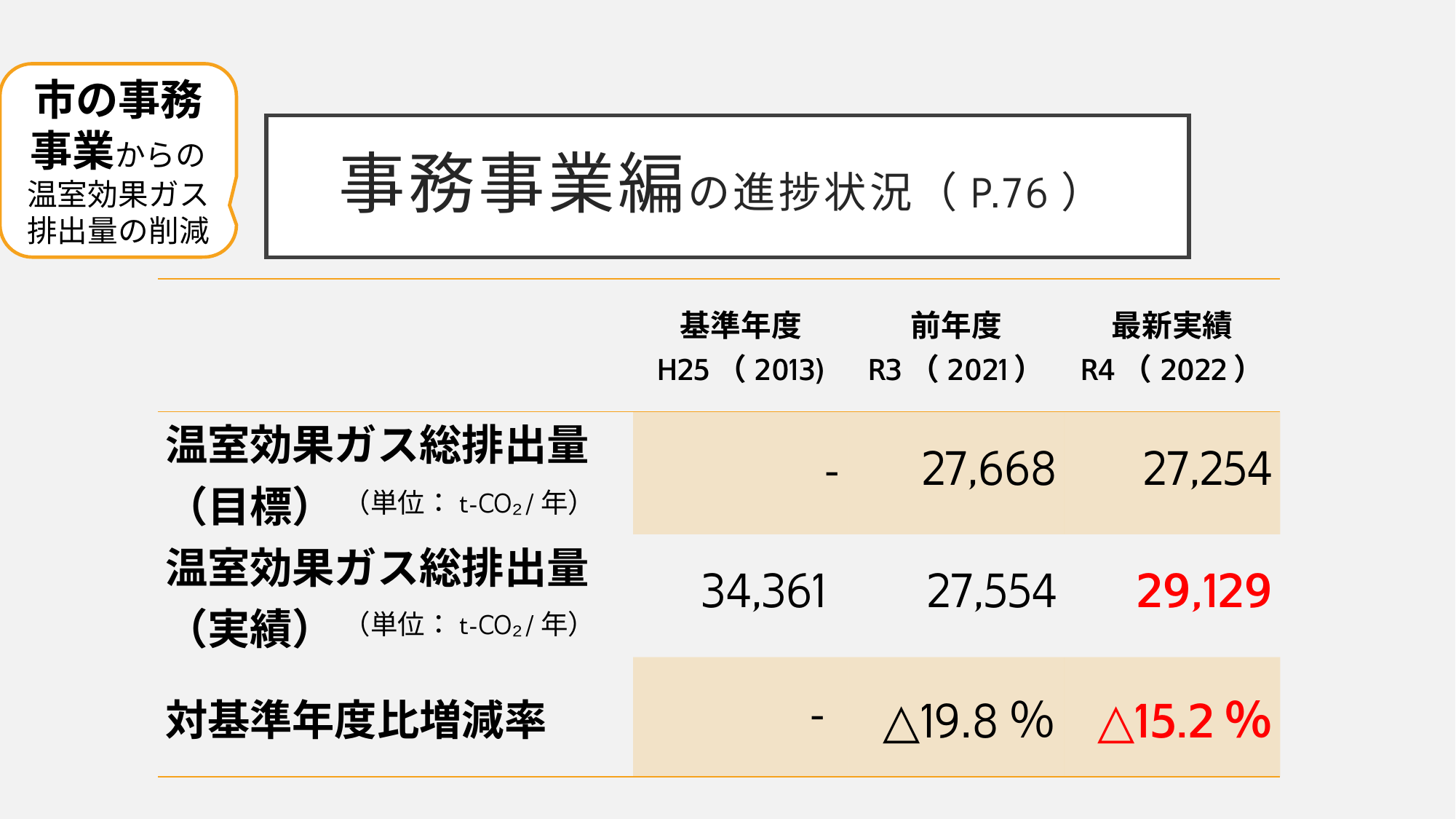

市の事務事業からの
温室効果ガス排出量の削減
# 事務事業編の進捗状況（p.76）
|  | 基準年度 H25（2013) | 前年度 R3（2021） | 最新実績 R4（2022） |
| --- | --- | --- | --- |
| 温室効果ガス総排出量（目標） | - | 27,668 | 27,254 |
| 温室効果ガス総排出量（実績） | 34,361 | 27,554 | 29,129 |
| 対基準年度比増減率 | - | △19.8％ | △15.2％ |
　（単位：t-CO₂/年）
　（単位：t-CO₂/年）